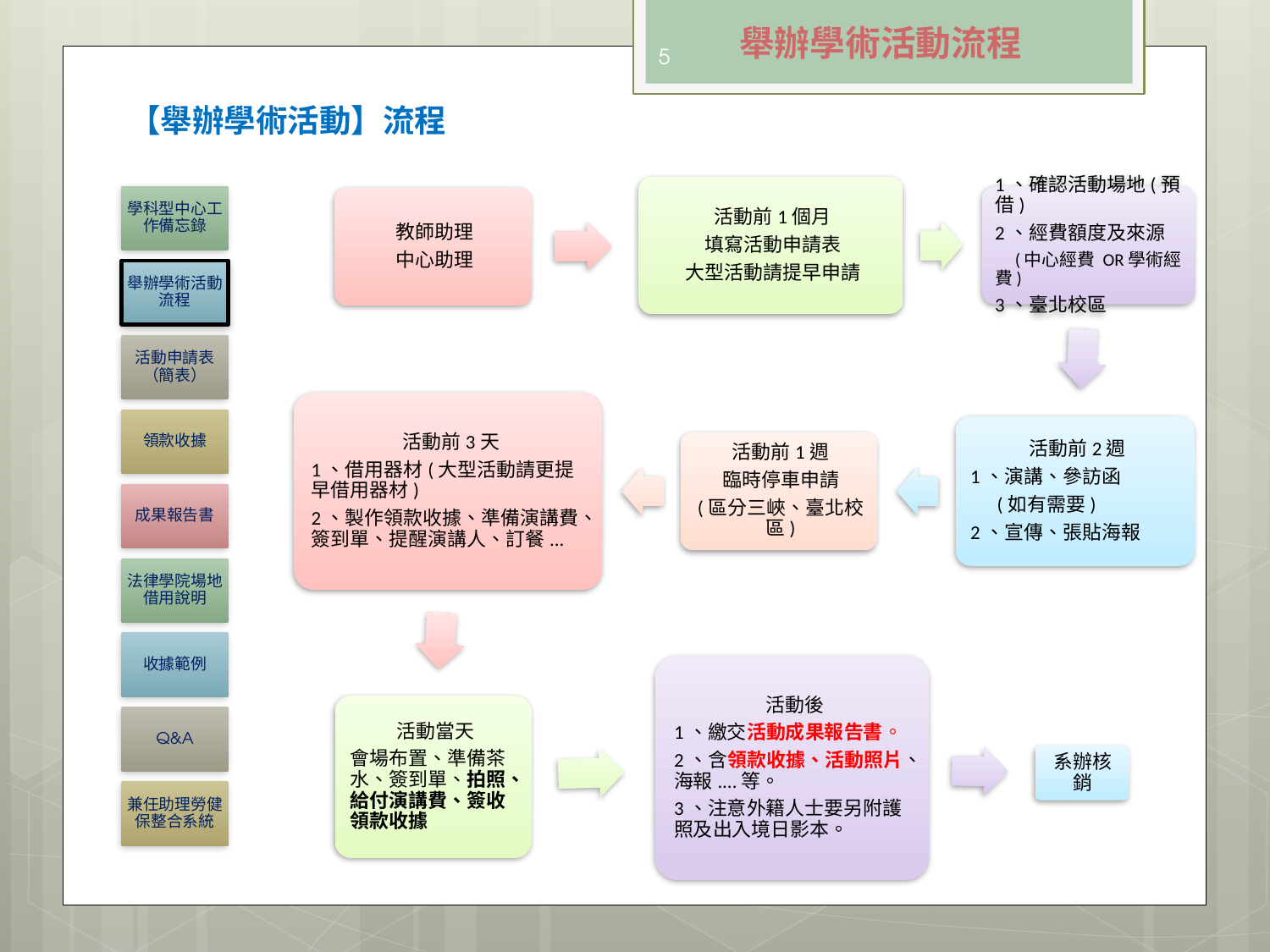

舉辦學術活動流程
5
【舉辦學術活動】流程
教師助理
中心助理

活動前1個月
填寫活動申請表
大型活動請提早申請

1、確認活動場地(預借)
2、經費額度及來源
     (中心經費 OR學術經費)
3、臺北校區

活動前2週
1、演講、參訪函
      (如有需要)
2、宣傳、張貼海報

活動前1週
臨時停車申請
(區分三峽、臺北校區)

活動前3天
1、借用器材(大型活動請更提早借用器材)
2、製作領款收據、準備演講費、簽到單、提醒演講人、訂餐...

活動當天
會場布置、準備茶水、簽到單、拍照、給付演講費、簽收領款收據

活動後
1、繳交活動成果報告書。
2、含領款收據、活動照片、海報....等。
3、注意外籍人士要另附護照及出入境日影本。

系辦核銷
學科型中心工作備忘錄
舉辦學術活動流程
活動申請表（簡表）
領款收據
成果報告書
法律學院場地借用說明
收據範例
Q&A
兼任助理勞健保整合系統